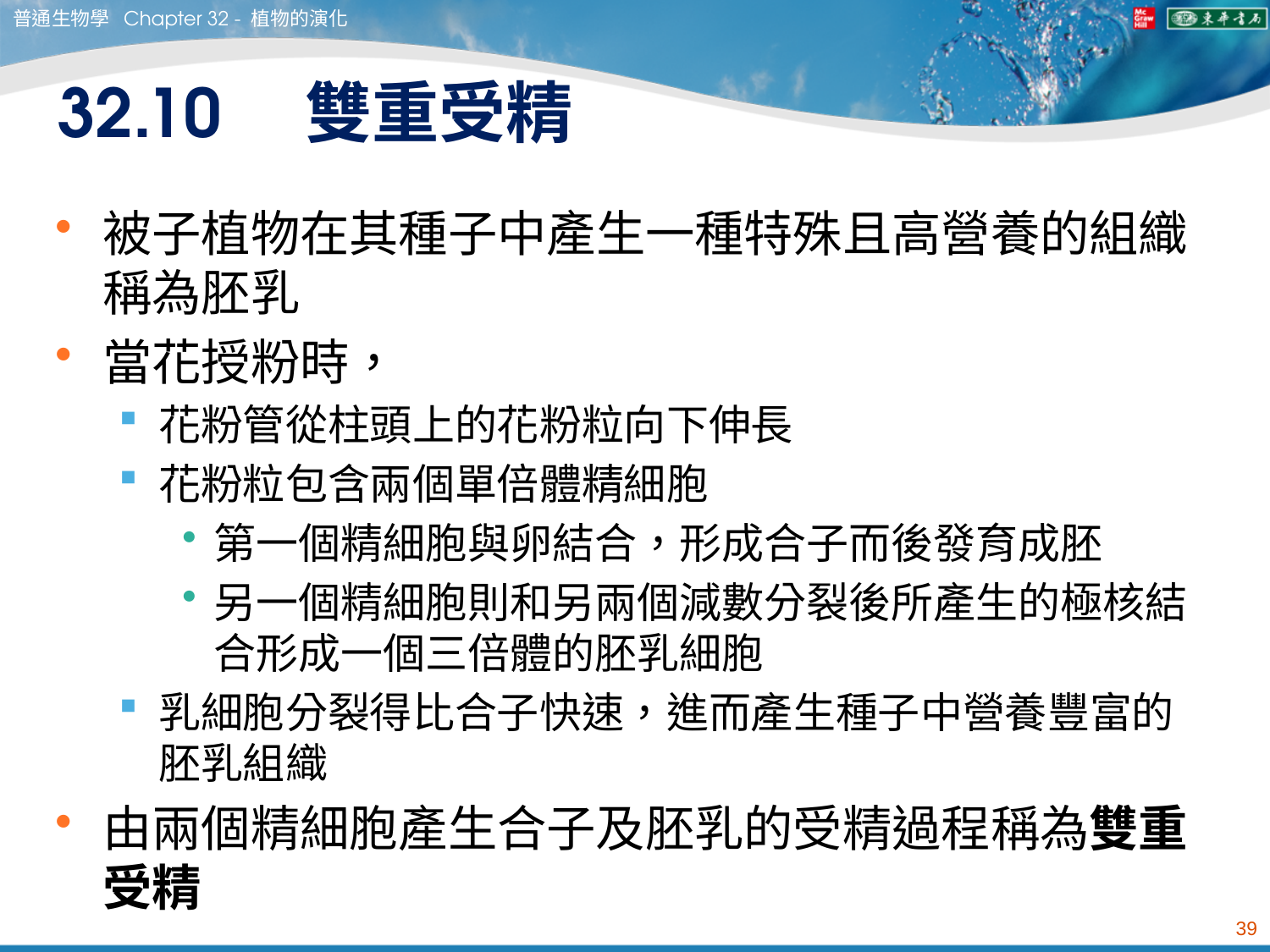

普通生物學  Chapter 32 - 植物的演化
# 32.10　雙重受精
被子植物在其種子中產生一種特殊且高營養的組織稱為胚乳
當花授粉時，
花粉管從柱頭上的花粉粒向下伸長
花粉粒包含兩個單倍體精細胞
第一個精細胞與卵結合，形成合子而後發育成胚
另一個精細胞則和另兩個減數分裂後所產生的極核結合形成一個三倍體的胚乳細胞
乳細胞分裂得比合子快速，進而產生種子中營養豐富的胚乳組織
由兩個精細胞產生合子及胚乳的受精過程稱為雙重受精
39